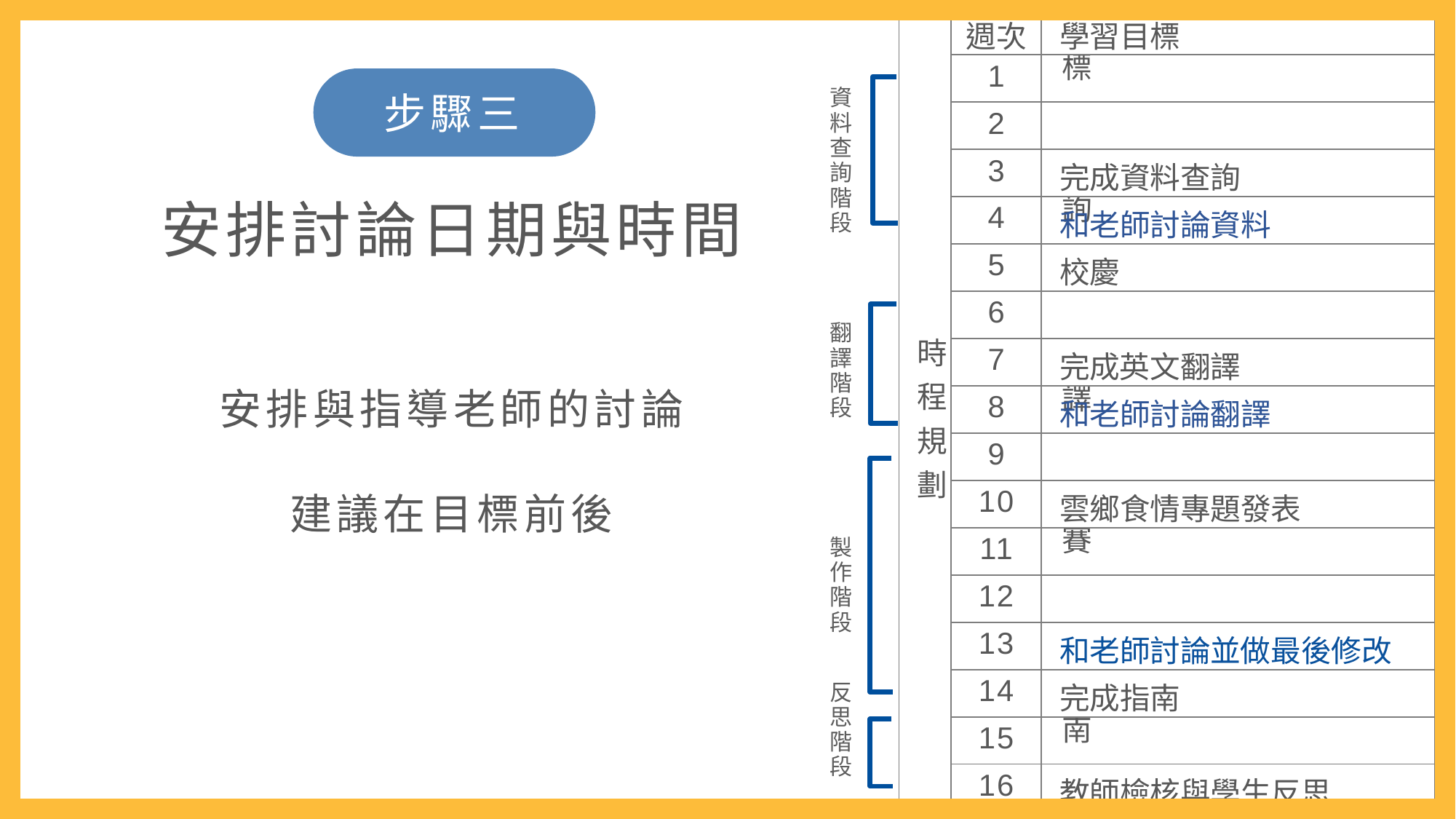

| 時程規劃 | 週次 | 學習目標 |
| --- | --- | --- |
|  | 1 |  |
|  | 2 |  |
|  | 3 | 完成資料查詢 |
|  | 4 | 和老師討論資料 |
|  | 5 | 校慶 |
|  | 6 |  |
|  | 7 | 完成英文翻譯 |
|  | 8 | 和老師討論翻譯 |
|  | 9 |  |
|  | 10 | 雲鄉食情專題發表 |
|  | 11 |  |
|  | 12 |  |
|  | 13 | 和老師討論並做最後修改 |
|  | 14 | 完成指南 |
|  | 15 |  |
|  | 16 | 教師檢核與學生反思 |

週次
學習目標
1

資 料 查 詢 階 段
# 步驟三
2
3
完成資料查詢
安排討論日期與時間
4
5
6

翻 譯 階 段
時 程 規 劃
7
完成英文翻譯
安排與指導老師的討論
8
9

10
英文話劇比賽
建議在目標前後
11
製 作 階 段

反 思 階 段
12
13
14
完成指南

15
16
教師檢核與學生反思